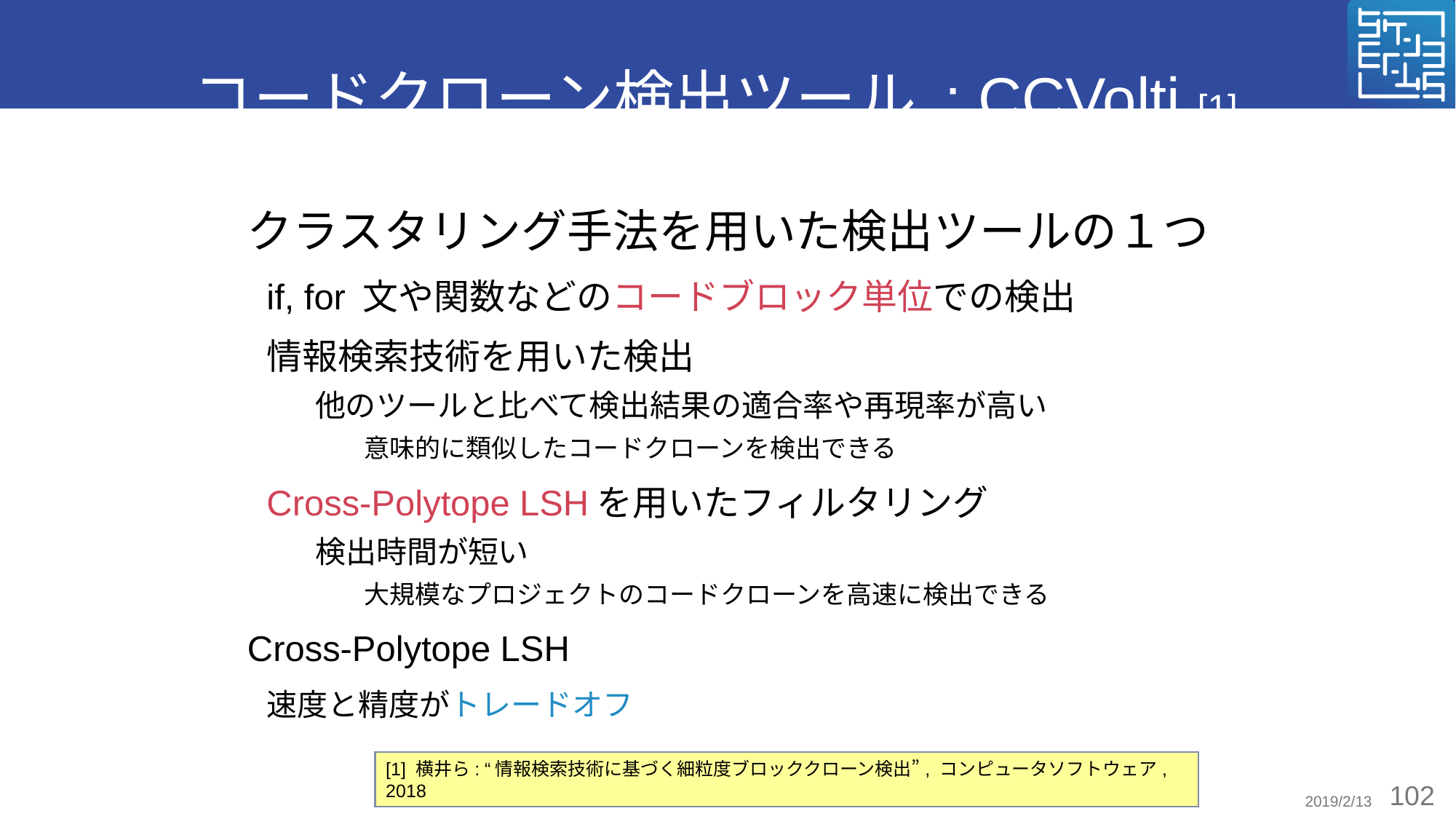

# コードクローン検出ツール : CCVolti [1]
クラスタリング手法を用いた検出ツールの１つ
if, for 文や関数などのコードブロック単位での検出
情報検索技術を用いた検出
他のツールと比べて検出結果の適合率や再現率が高い
意味的に類似したコードクローンを検出できる
Cross-Polytope LSHを用いたフィルタリング
検出時間が短い
大規模なプロジェクトのコードクローンを高速に検出できる
Cross-Polytope LSH
速度と精度がトレードオフ
[1] 横井ら: “情報検索技術に基づく細粒度ブロッククローン検出”, コンピュータソフトウェア, 2018
102
2019/2/13